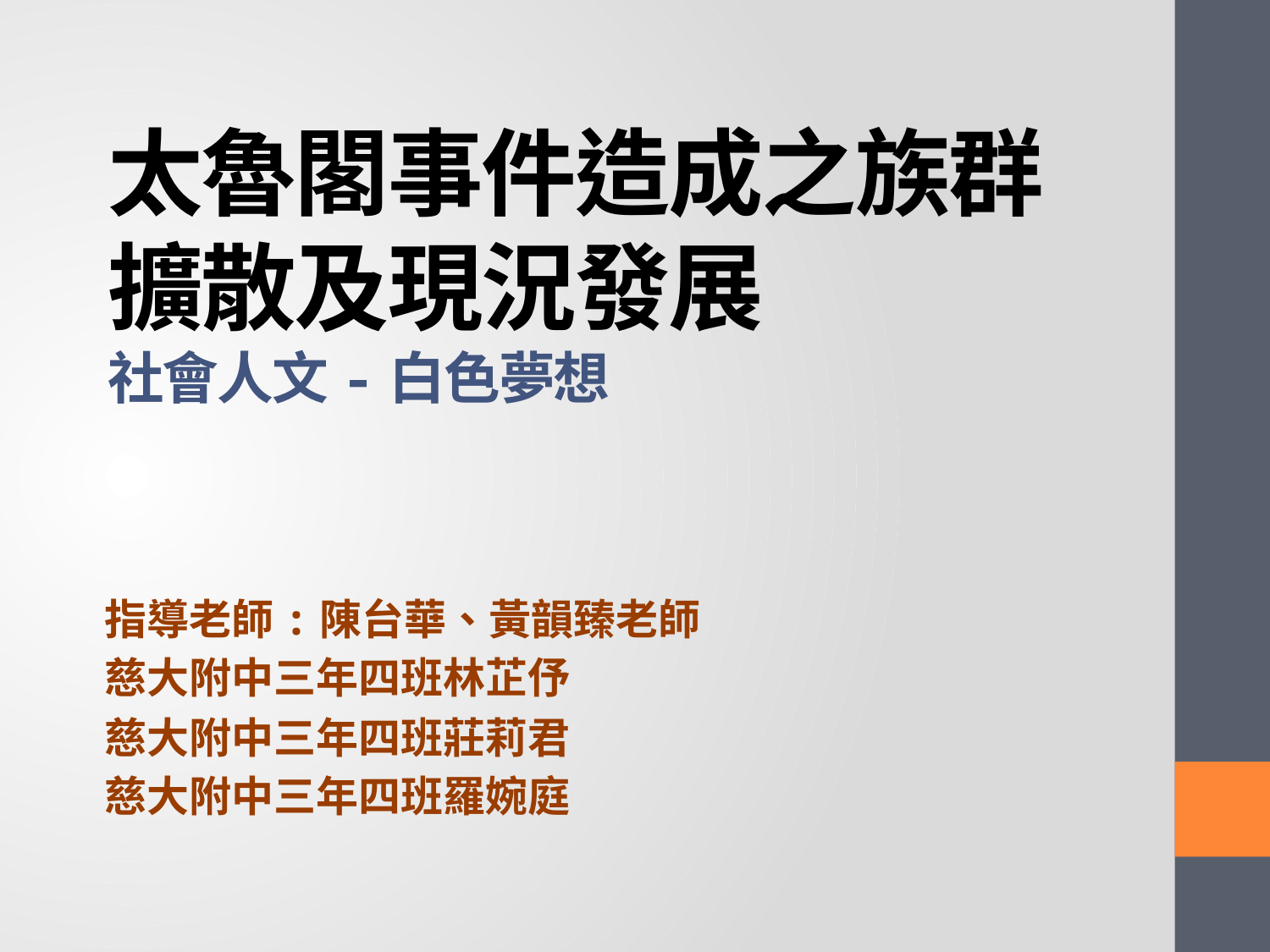

# 太魯閣事件造成之族群擴散及現況發展 社會人文-白色夢想
指導老師:陳台華、黃韻臻老師
慈大附中三年四班林芷伃
慈大附中三年四班莊莉君
慈大附中三年四班羅婉庭